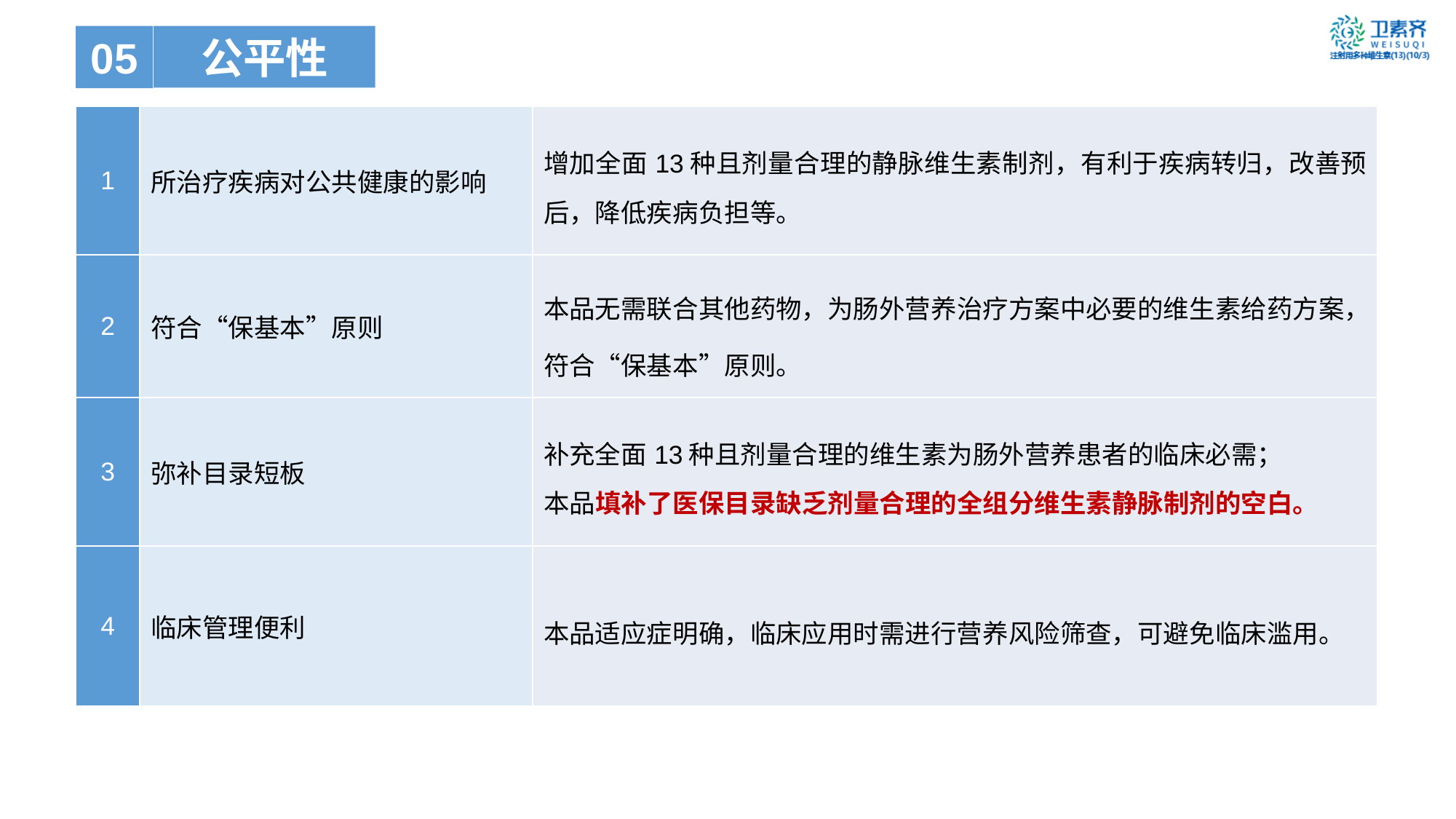

05
公平性
| 1 | 所治疗疾病对公共健康的影响 | 增加全面13种且剂量合理的静脉维生素制剂，有利于疾病转归，改善预后，降低疾病负担等。 |
| --- | --- | --- |
| 2 | 符合“保基本”原则 | 本品无需联合其他药物，为肠外营养治疗方案中必要的维生素给药方案，符合“保基本”原则。 |
| 3 | 弥补目录短板 | 补充全面13种且剂量合理的维生素为肠外营养患者的临床必需； 本品填补了医保目录缺乏剂量合理的全组分维生素静脉制剂的空白。 |
| 4 | 临床管理便利 | 本品适应症明确，临床应用时需进行营养风险筛查，可避免临床滥用。 |